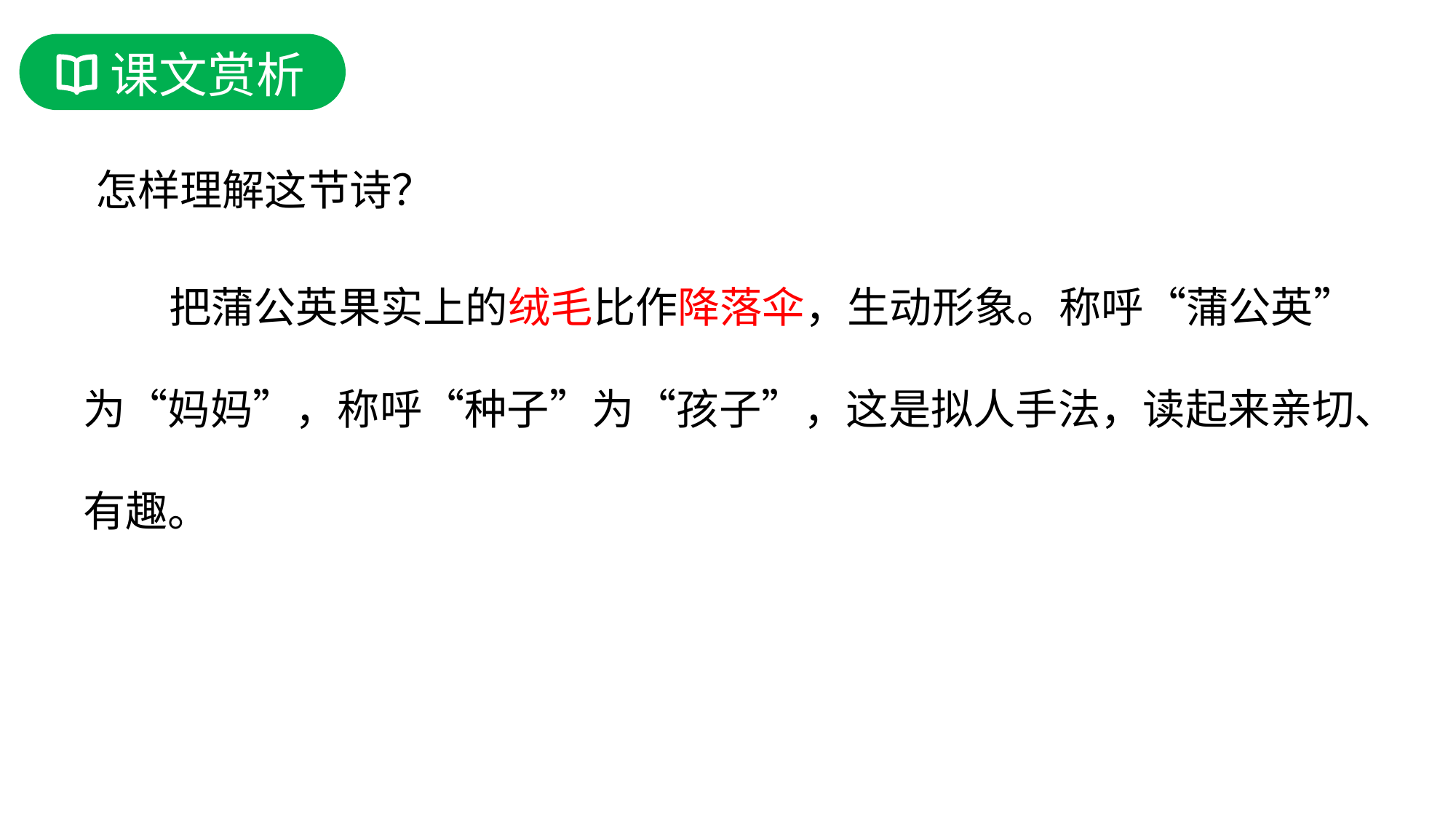

课文赏析

怎样理解这节诗？
        把蒲公英果实上的绒毛比作降落伞，生动形象。称呼“蒲公英”为“妈妈”，称呼“种子”为“孩子”，这是拟人手法，读起来亲切、有趣。